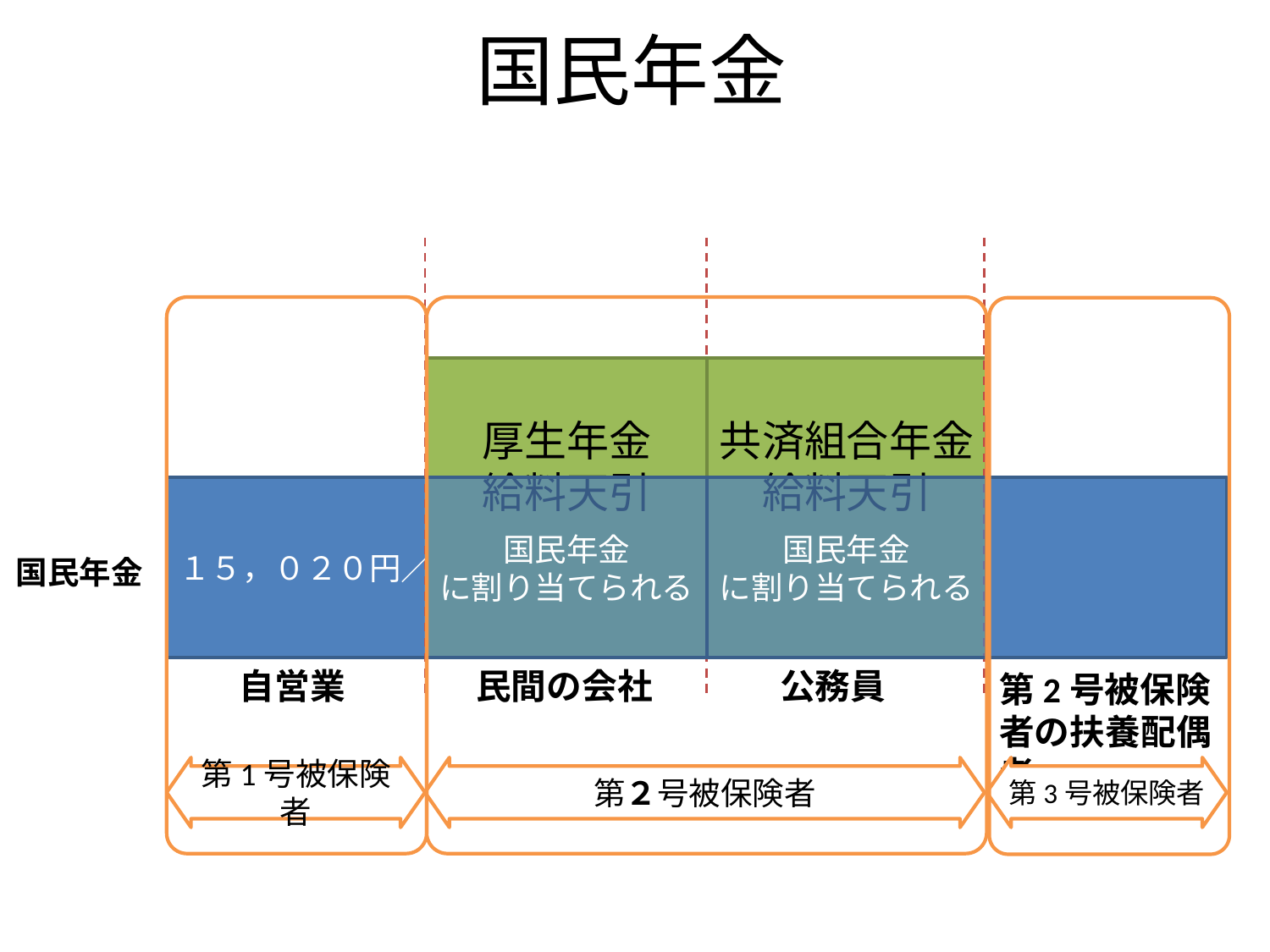

# 国民年金

厚生年金
給料天引

共済組合年金
給料天引
１５，０２０円／月
国民年金
に割り当てられる
国民年金
に割り当てられる
国民年金
自営業
民間の会社
公務員
第2号被保険者の扶養配偶者
第1号被保険者
第２号被保険者
第3号被保険者